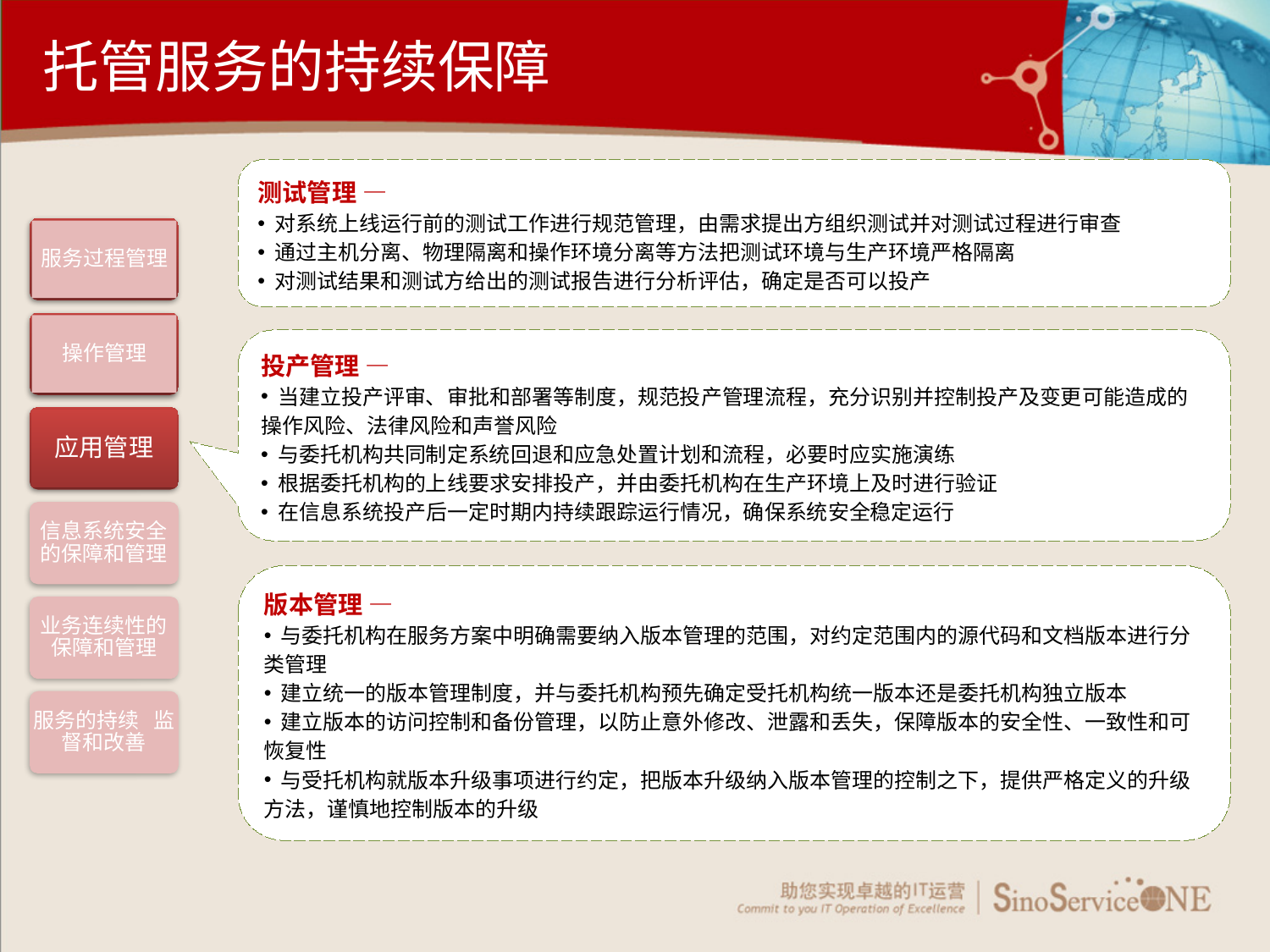

托管服务的持续保障
测试管理 —
 对系统上线运行前的测试工作进行规范管理，由需求提出方组织测试并对测试过程进行审查
 通过主机分离、物理隔离和操作环境分离等方法把测试环境与生产环境严格隔离
 对测试结果和测试方给出的测试报告进行分析评估，确定是否可以投产

服务过程管理
操作管理

应用管理
信息系统安全的保障和管理

业务连续性的保障和管理

服务的持续   监督和改善

投产管理 —
 当建立投产评审、审批和部署等制度，规范投产管理流程，充分识别并控制投产及变更可能造成的操作风险、法律风险和声誉风险
 与委托机构共同制定系统回退和应急处置计划和流程，必要时应实施演练
 根据委托机构的上线要求安排投产，并由委托机构在生产环境上及时进行验证
 在信息系统投产后一定时期内持续跟踪运行情况，确保系统安全稳定运行

版本管理 —
 与委托机构在服务方案中明确需要纳入版本管理的范围，对约定范围内的源代码和文档版本进行分类管理
 建立统一的版本管理制度，并与委托机构预先确定受托机构统一版本还是委托机构独立版本
 建立版本的访问控制和备份管理，以防止意外修改、泄露和丢失，保障版本的安全性、一致性和可恢复性
 与受托机构就版本升级事项进行约定，把版本升级纳入版本管理的控制之下，提供严格定义的升级方法，谨慎地控制版本的升级